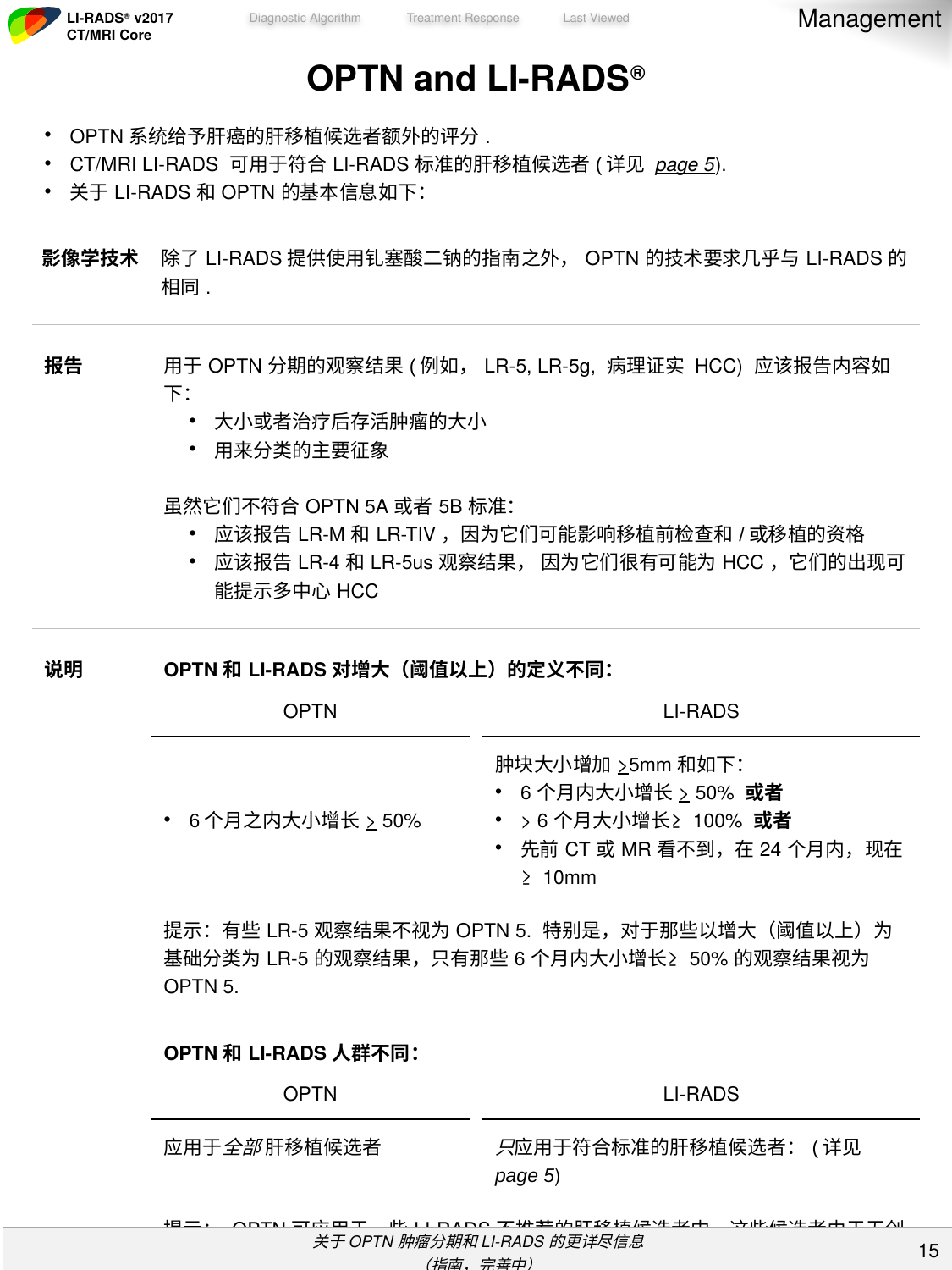

Management
| OPTN and LI-RADS® |  |  |  |
| --- | --- | --- | --- |
| OPTN系统给予肝癌的肝移植候选者额外的评分. CT/MRI LI-RADS 可用于符合LI-RADS标准的肝移植候选者(详见 page 5). 关于LI-RADS和OPTN的基本信息如下： |  |  |  |
| 影像学技术 | 除了LI-RADS提供使用钆塞酸二钠的指南之外，OPTN的技术要求几乎与LI-RADS的相同. |  |  |
| 报告 | 用于OPTN分期的观察结果(例如，LR-5, LR-5g, 病理证实 HCC) 应该报告内容如下： 大小或者治疗后存活肿瘤的大小 用来分类的主要征象 虽然它们不符合OPTN 5A或者5B标准： 应该报告LR-M和LR-TIV，因为它们可能影响移植前检查和/或移植的资格 应该报告LR-4和LR-5us观察结果， 因为它们很有可能为HCC，它们的出现可能提示多中心HCC |  |  |
| 说明 | OPTN和LI-RADS对增大（阈值以上）的定义不同： |  |  |
|  | OPTN |  | LI-RADS |
|  | 6个月之内大小增长> 50% |  | 肿块大小增加>5mm和如下： 6个月内大小增长> 50% 或者 > 6个月大小增长≥ 100% 或者 先前CT或MR看不到，在24个月内，现在≥ 10mm |
|  | 提示：有些LR-5观察结果不视为OPTN 5. 特别是，对于那些以增大（阈值以上）为基础分类为LR-5的观察结果，只有那些6个月内大小增长≥ 50%的观察结果视为OPTN 5. |  |  |
|  | OPTN和LI-RADS人群不同： |  |  |
|  | OPTN |  | LI-RADS |
|  | 应用于全部 肝移植候选者 |  | 只应用于符合标准的肝移植候选者：(详见 page 5) |
|  | 提示： OPTN可应用于一些LI-RADS不推荐的肝移植候选者中，这些候选者由于无创诊断HCC的影像学检查不能完全确诊HCC. 这包括儿童患者和因血管病变导致的肝硬化. |  |  |
| 关于OPTN肿瘤分期和LI-RADS的更详尽信息 （指南，完善中） |
| --- |
15